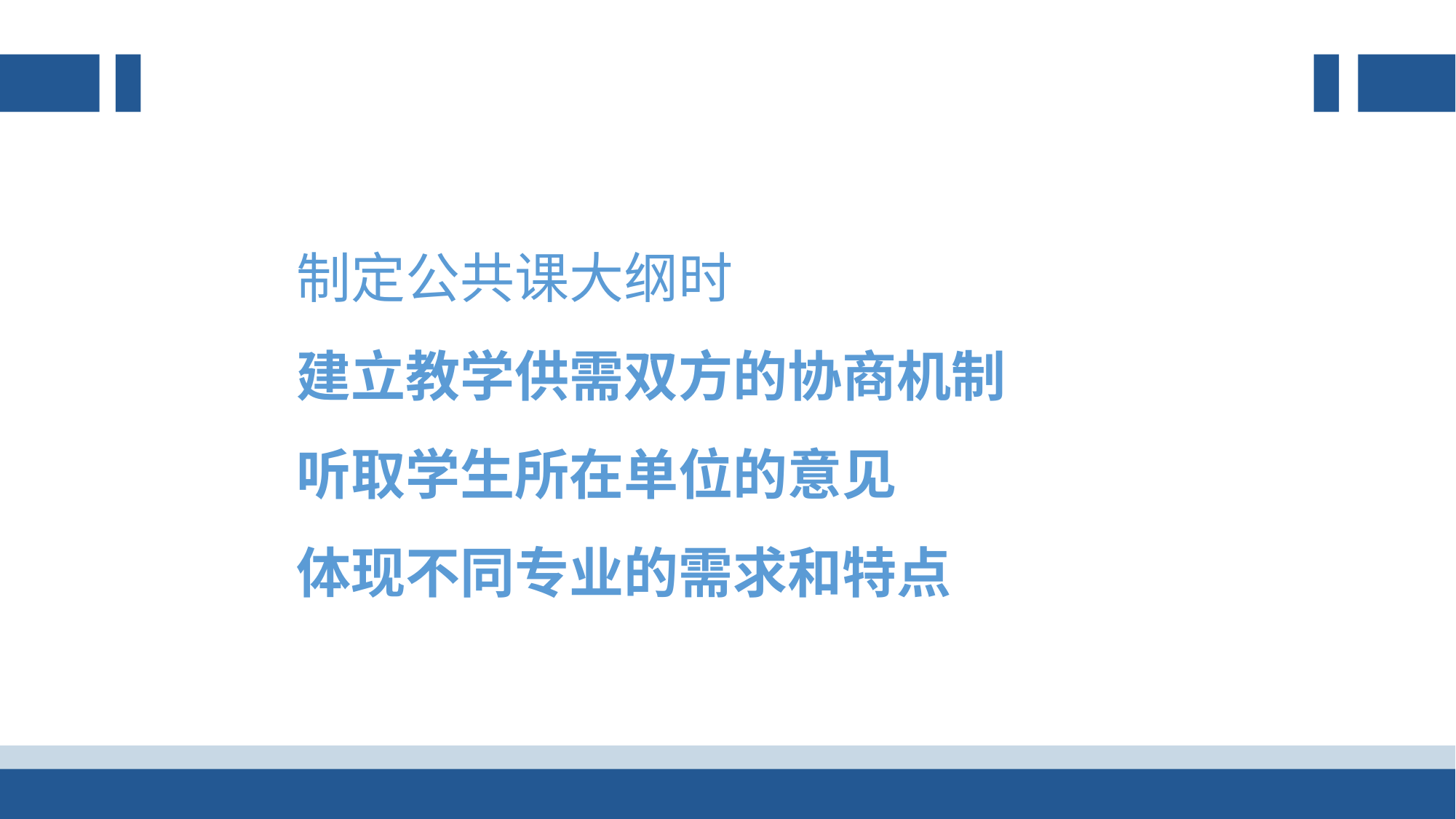

制定公共课大纲时
建立教学供需双方的协商机制
听取学生所在单位的意见
体现不同专业的需求和特点